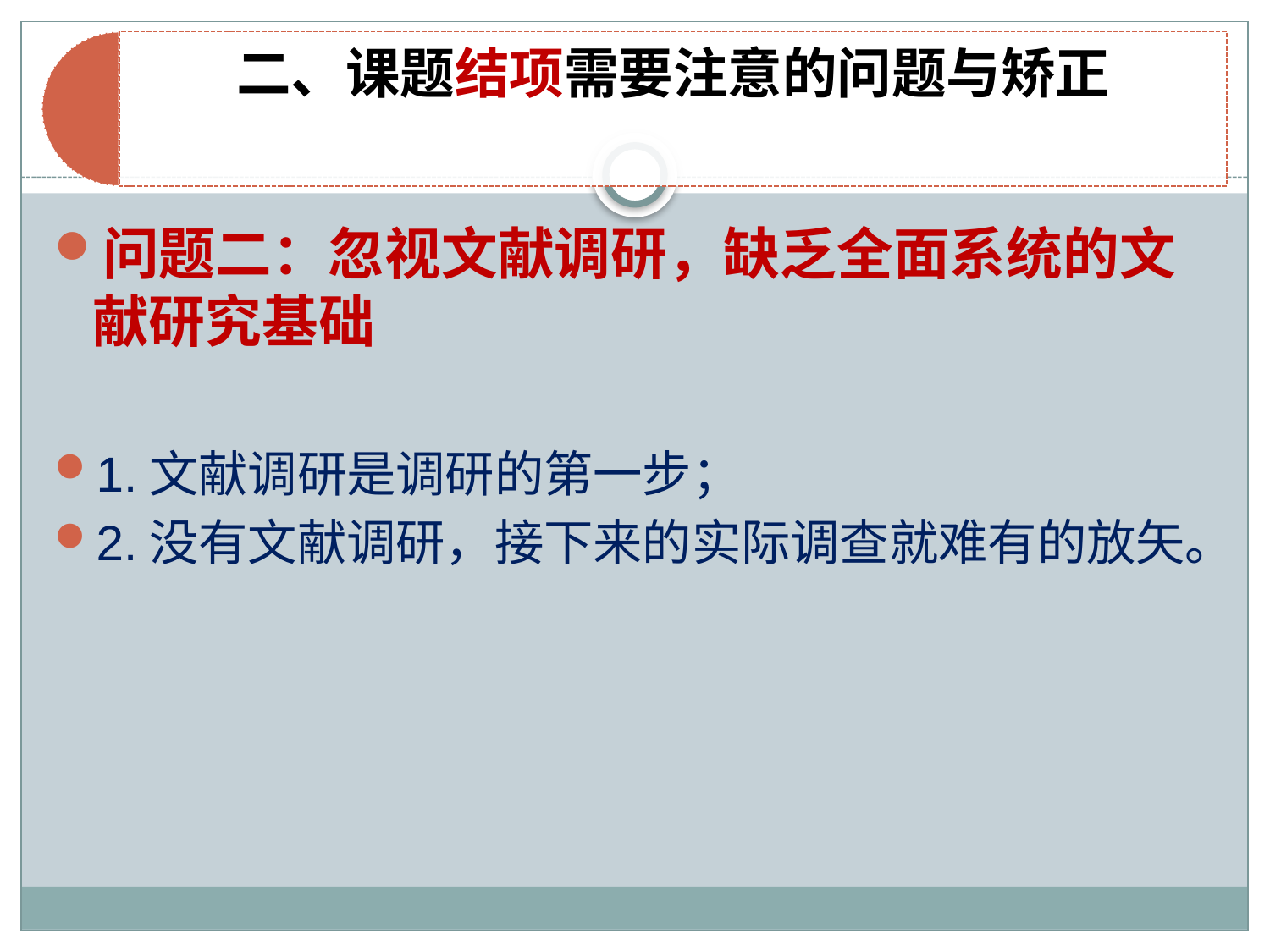

二、课题结项需要注意的问题与矫正
问题二：忽视文献调研，缺乏全面系统的文献研究基础

1.文献调研是调研的第一步；
2.没有文献调研，接下来的实际调查就难有的放矢。